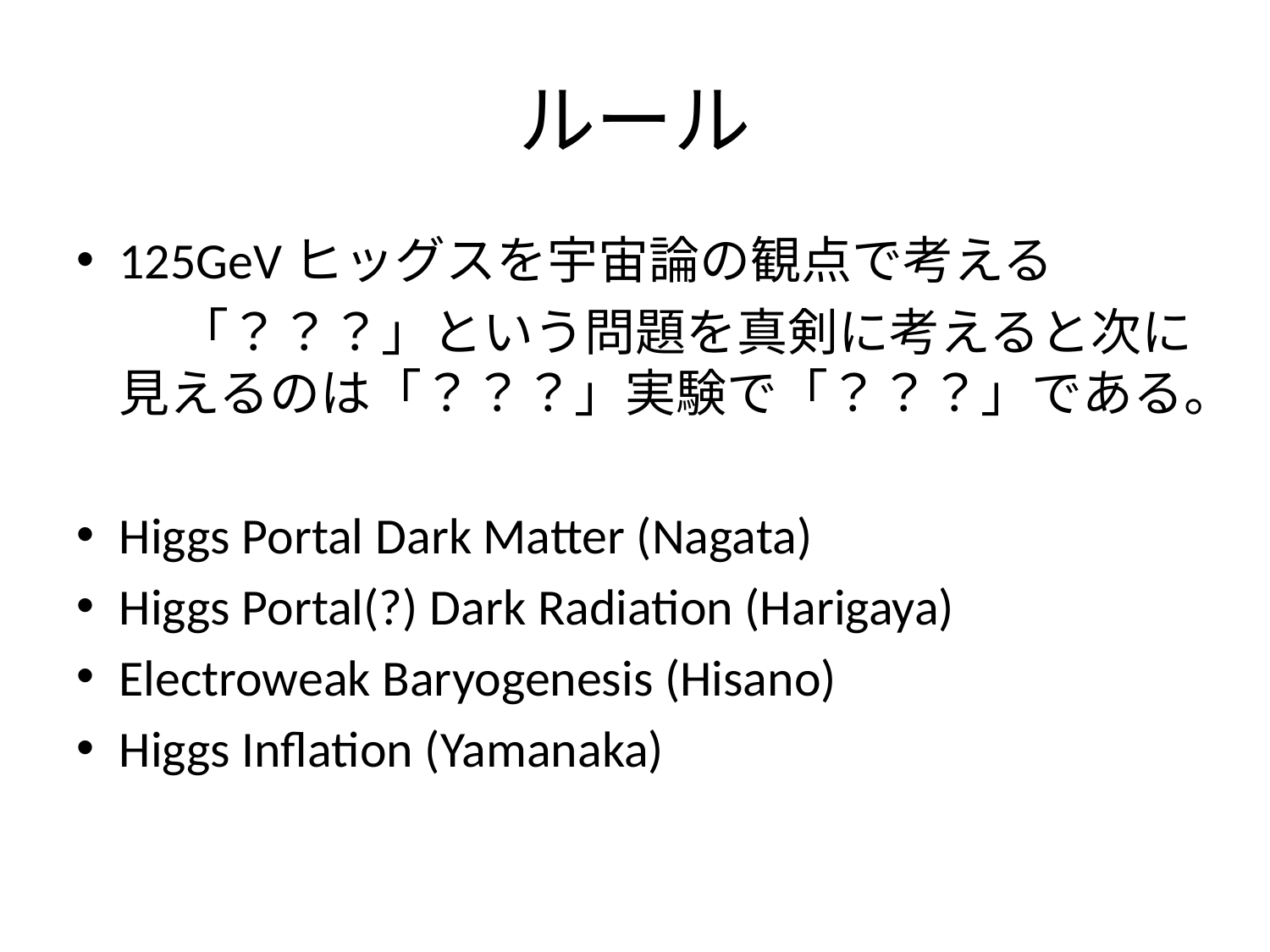

# ルール
125GeVヒッグスを宇宙論の観点で考える
　　「？？？」という問題を真剣に考えると次に見えるのは「？？？」実験で「？？？」である。

Higgs Portal Dark Matter (Nagata)
Higgs Portal(?) Dark Radiation (Harigaya)
Electroweak Baryogenesis (Hisano)
Higgs Inflation (Yamanaka)